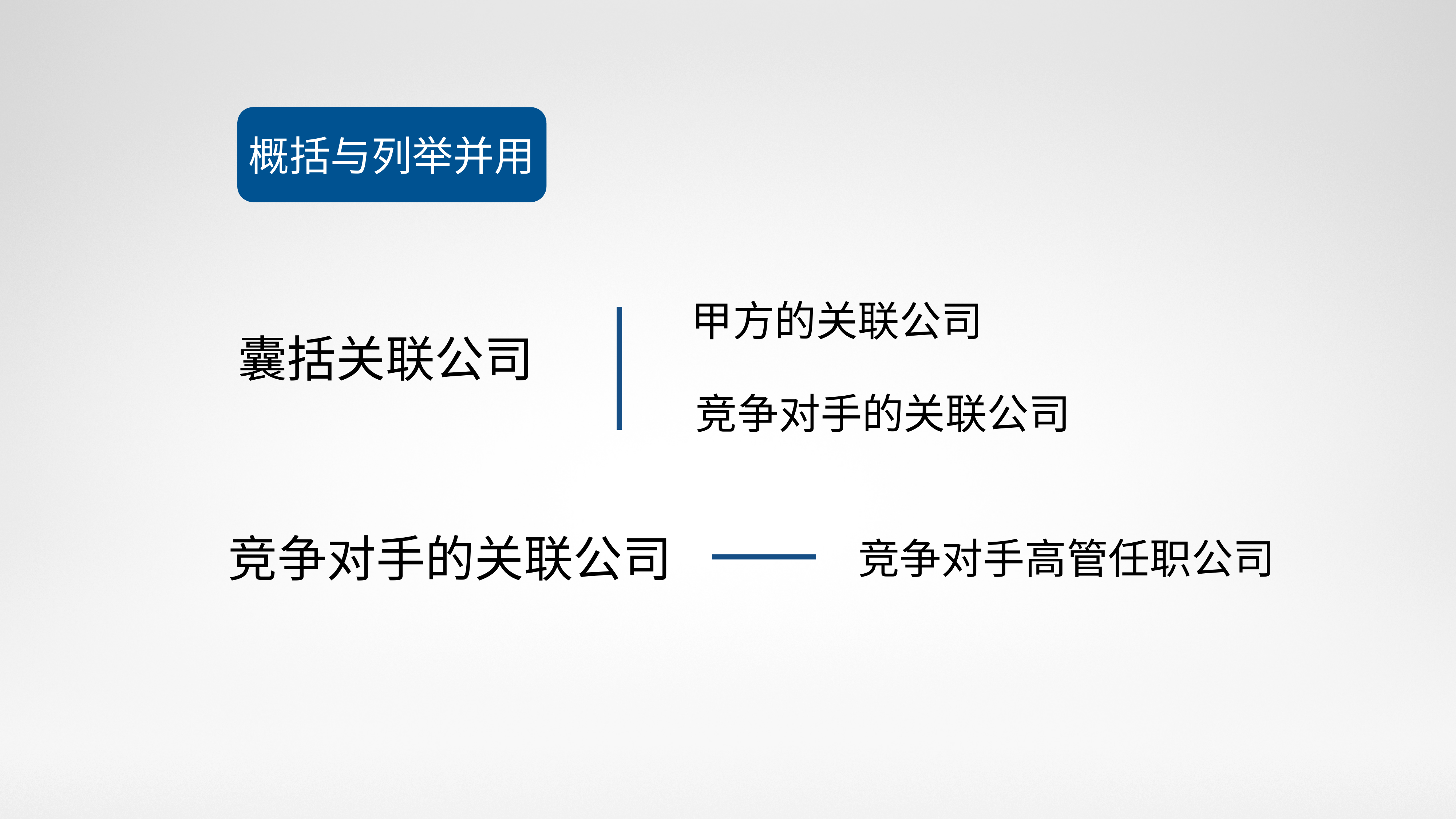

概括与列举并用
甲方的关联公司

囊括关联公司
竞争对手的关联公司
竞争对手的关联公司
竞争对手高管任职公司